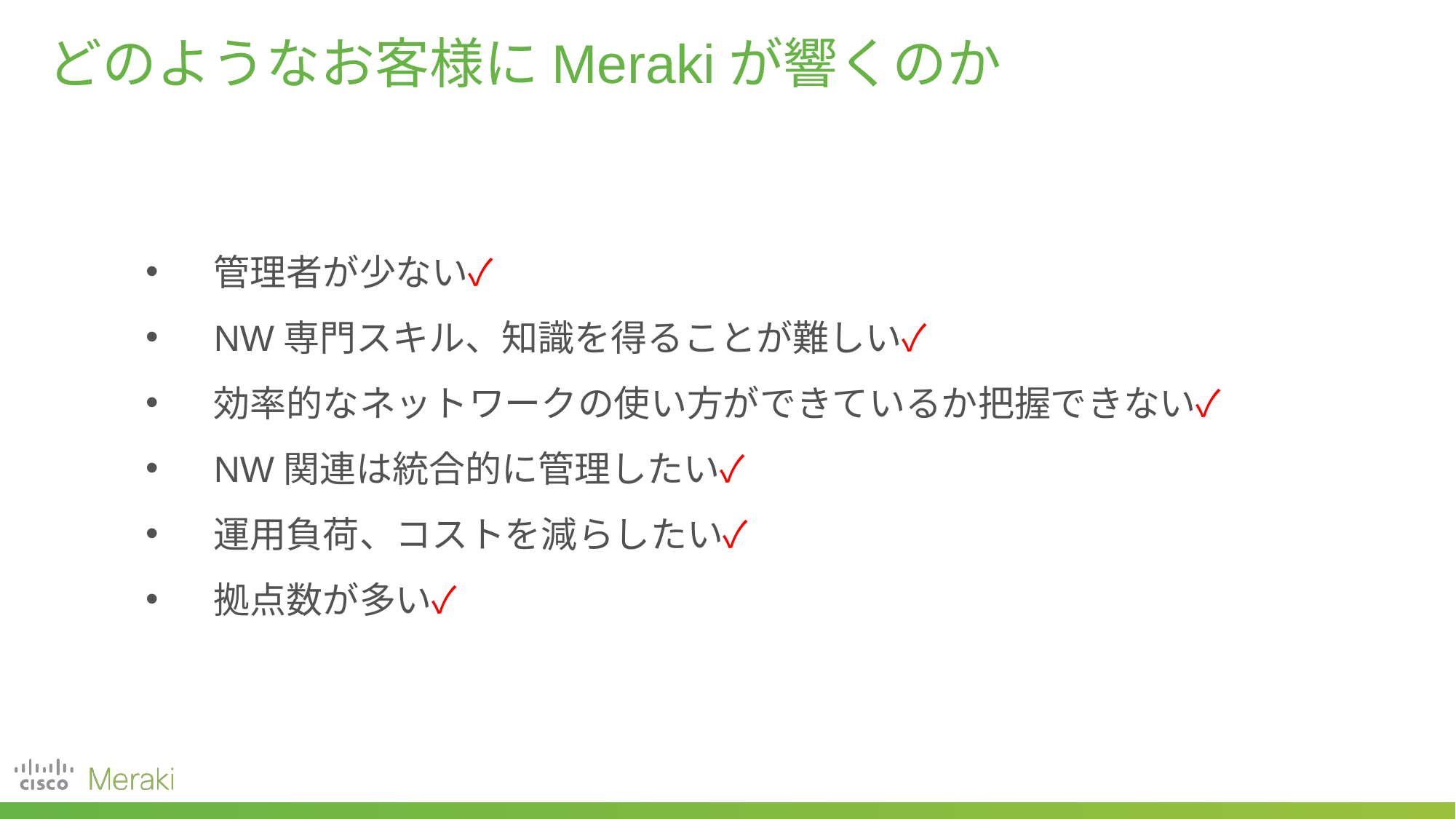

# どのようなお客様にMerakiが響くのか
管理者が少ない✓
NW専門スキル、知識を得ることが難しい✓
効率的なネットワークの使い方ができているか把握できない✓
NW関連は統合的に管理したい✓
運用負荷、コストを減らしたい✓
拠点数が多い✓